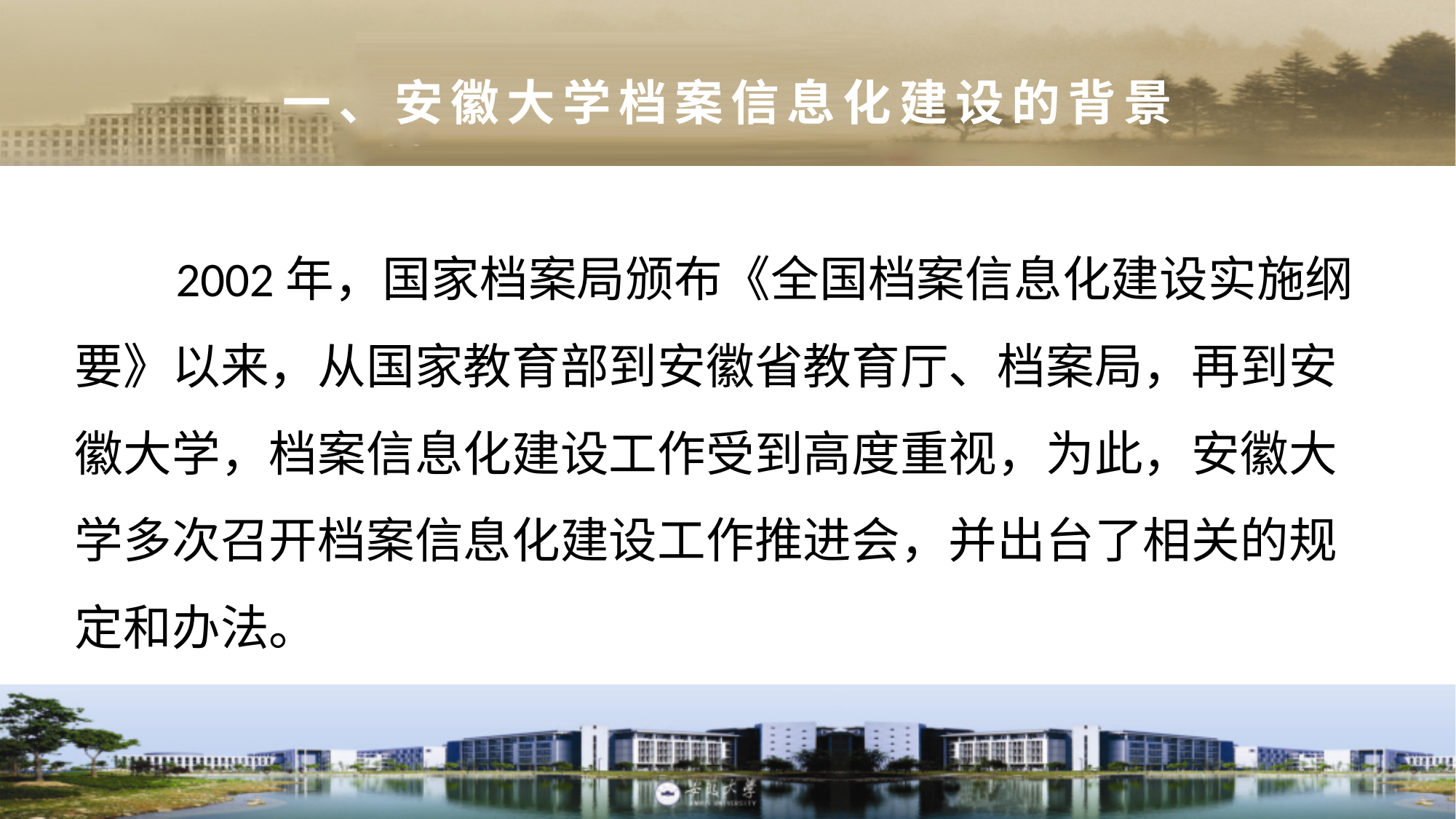

# 一、安徽大学档案信息化建设的背景
             2002年，国家档案局颁布《全国档案信息化建设实施纲要》以来，从国家教育部到安徽省教育厅、档案局，再到安徽大学，档案信息化建设工作受到高度重视，为此，安徽大学多次召开档案信息化建设工作推进会，并出台了相关的规定和办法。